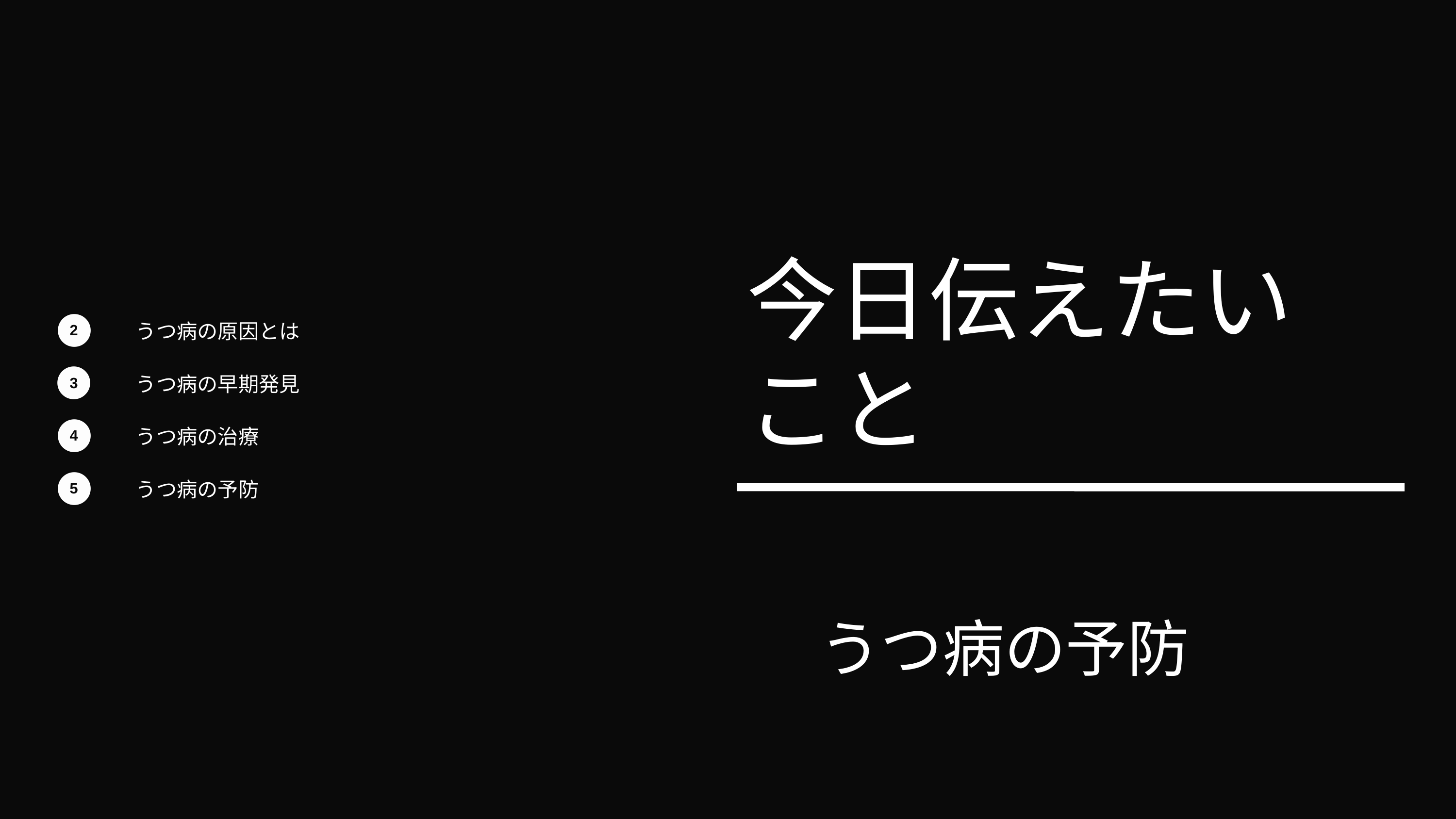

今日伝えたいこと

うつ病の原因とは
2

うつ病の早期発見
3

うつ病の治療
4

うつ病の予防
5

うつ病の予防